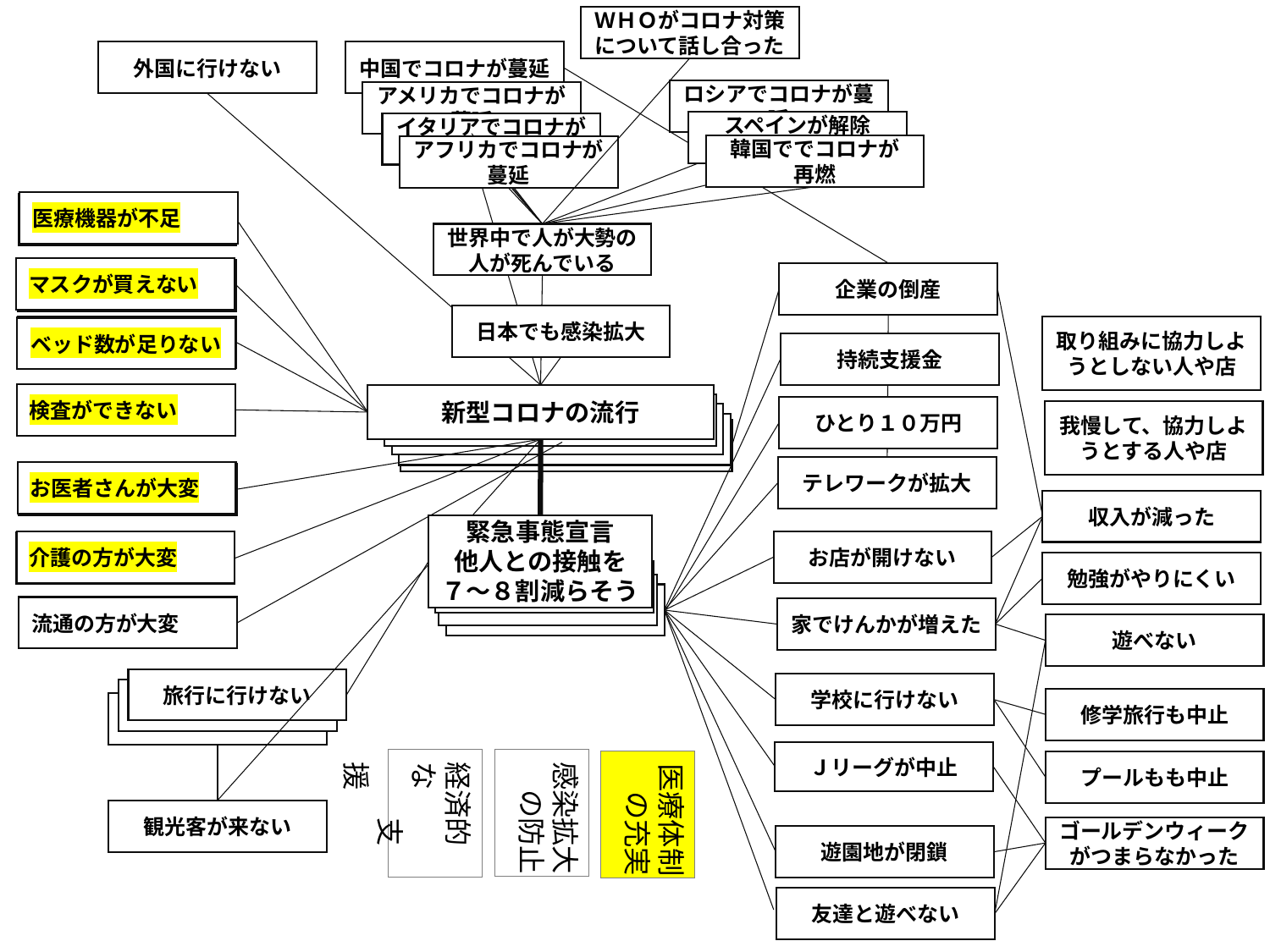

ＷＨＯがコロナ対策について話し合った
外国に行けない
中国でコロナが蔓延
ロシアでコロナが蔓延
アメリカでコロナが蔓延
スペインが解除

イタリアでコロナが蔓延
韓国ででコロナが
再燃
アフリカでコロナが蔓延
医療機器が不足
医療機器が不足
世界中で人が大勢の人が死んでいる
マスクが買えない
マスクが買えない
企業の倒産
日本でも感染拡大
ベッド数が足りない
取り組みに協力しようとしない人や店
ベッド数が足りない
持続支援金
検査ができない
検査ができない
新型コロナの流行

ひとり１０万円
我慢して、協力しようとする人や店

テレワークが拡大
お医者さんが大変
お医者さんが大変
収入が減った
緊急事態宣言
他人との接触を
７～８割減らそう
お店が開けない
介護の方が大変
介護の方が大変
勉強がやりにくい

流通の方が大変
家でけんかが増えた
遊べない
旅行に行けない
学校に行けない

修学旅行も中止

Ｊリーグが中止
経済的な
　　支援
感染拡大
　の防止
医療体制
　の充実
プールもも中止
観光客が来ない
ゴールデンウィークがつまらなかった
遊園地が閉鎖
友達と遊べない